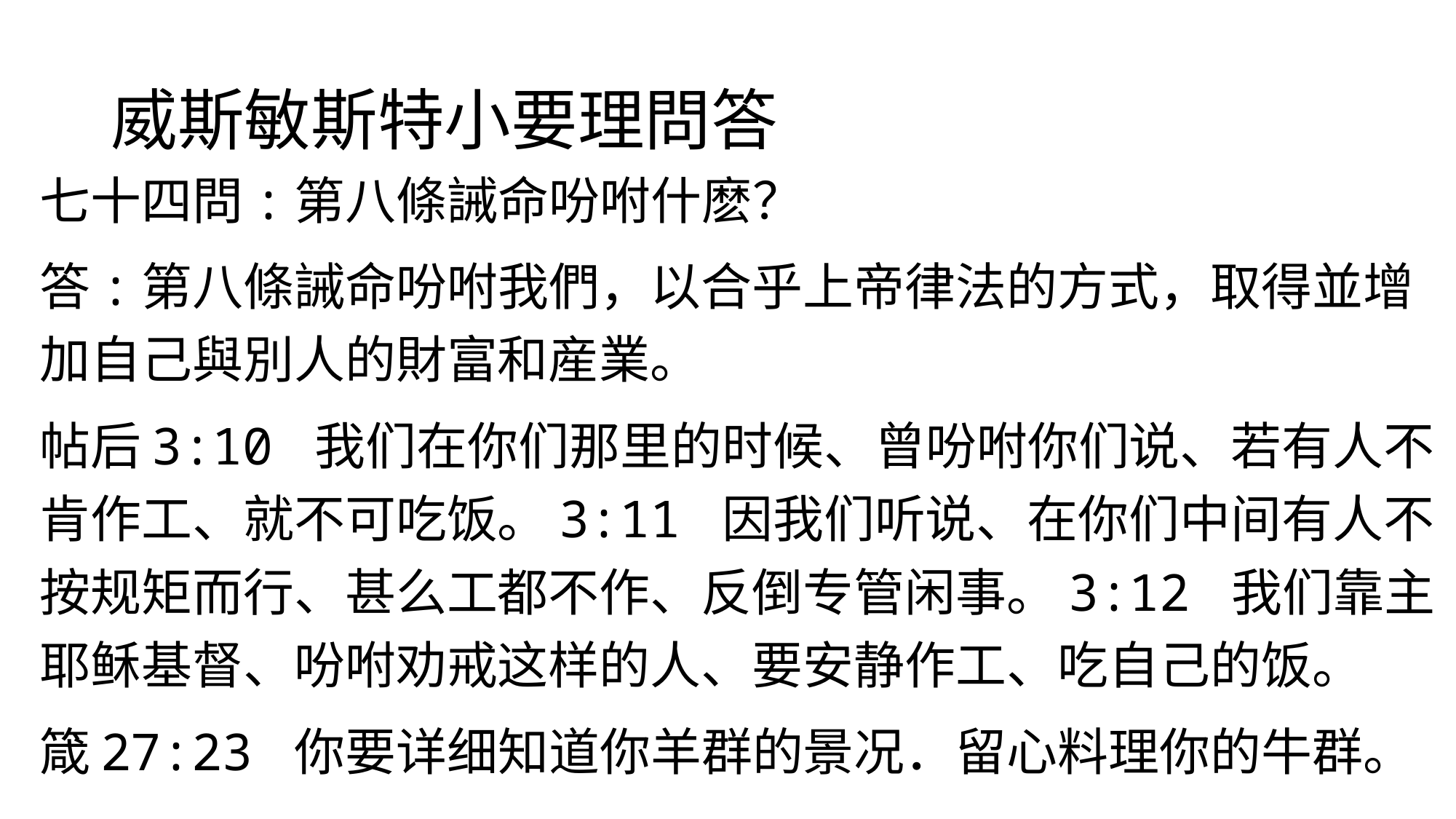

# 威斯敏斯特小要理問答
七十四問:第八條誡命吩咐什麽？
答:第八條誡命吩咐我們，以合乎上帝律法的方式，取得並增加自己與別人的財富和産業。
帖后3:10 我们在你们那里的时候、曾吩咐你们说、若有人不肯作工、就不可吃饭。3:11 因我们听说、在你们中间有人不按规矩而行、甚么工都不作、反倒专管闲事。3:12 我们靠主耶稣基督、吩咐劝戒这样的人、要安静作工、吃自己的饭。
箴27:23 你要详细知道你羊群的景况．留心料理你的牛群。